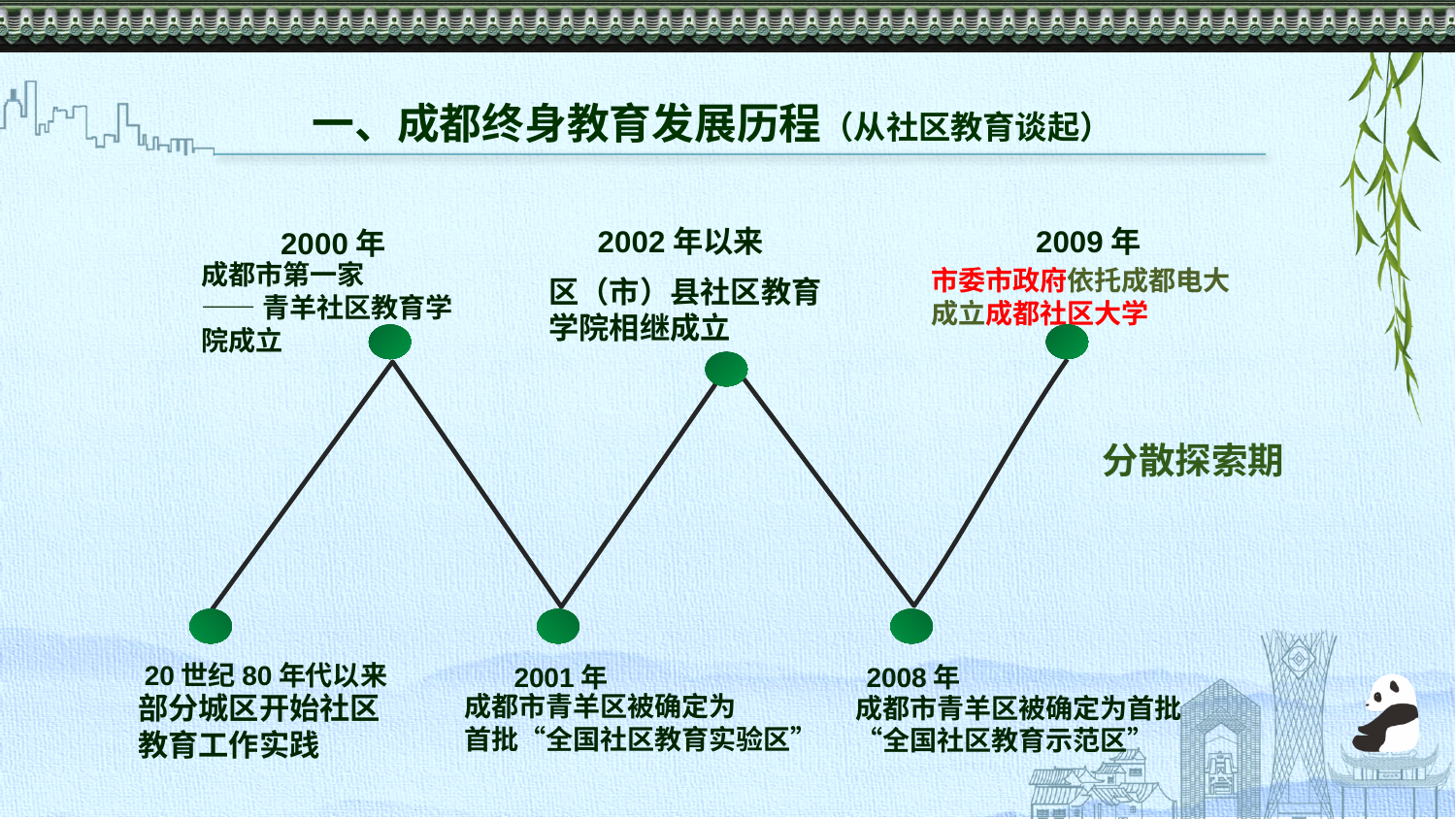

一、成都终身教育发展历程（从社区教育谈起）

2002年以来
2009年
2000年
成都市第一家
——青羊社区教育学院成立
市委市政府依托成都电大
成立成都社区大学
区（市）县社区教育
学院相继成立

分散探索期

20世纪80年代以来
2001年
2008年
部分城区开始社区
教育工作实践
成都市青羊区被确定为
首批“全国社区教育实验区”
成都市青羊区被确定为首批“全国社区教育示范区”